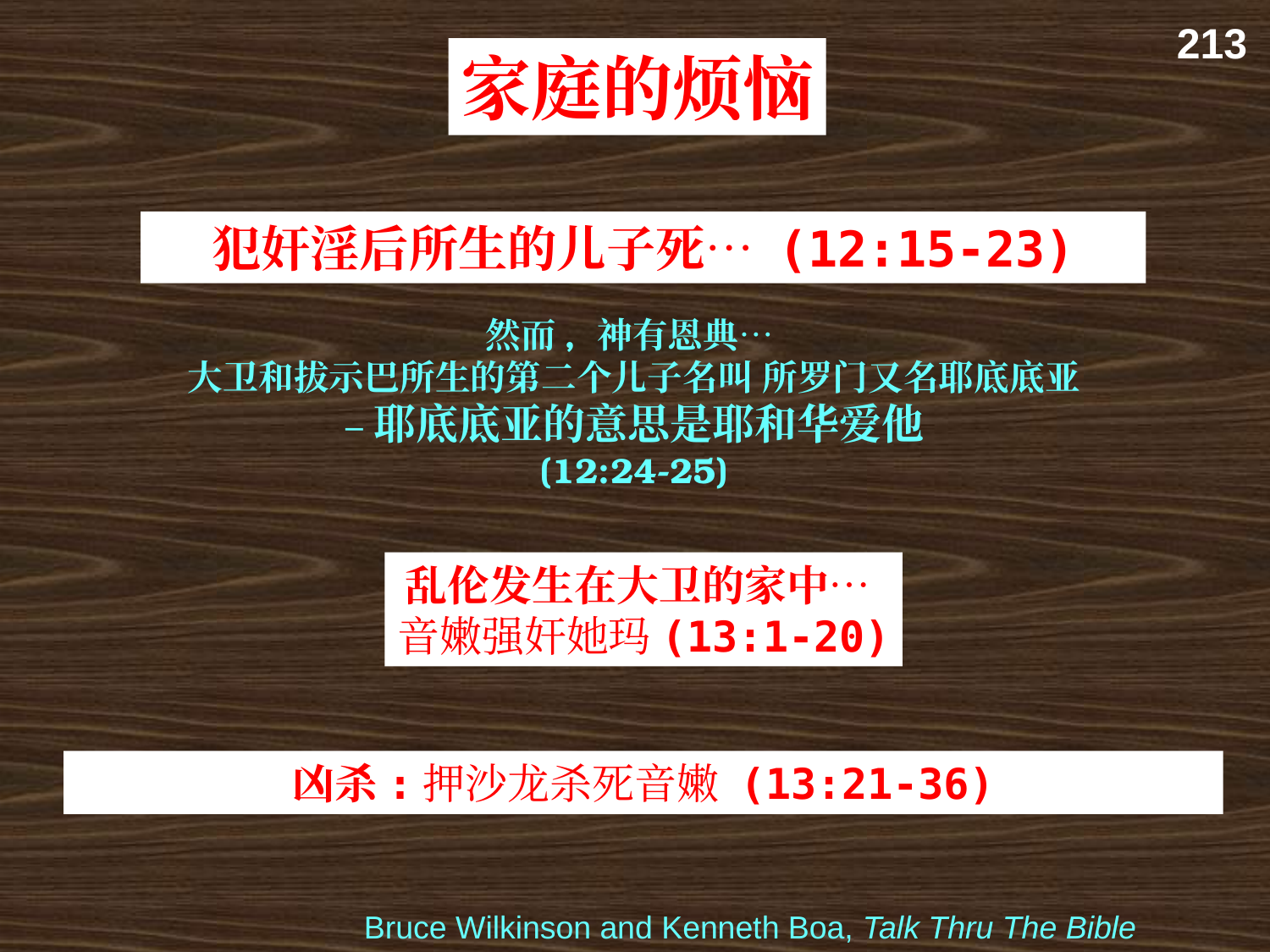

213
家庭的烦恼
犯奸淫后所生的儿子死… (12:15-23)
然而, 神有恩典…
大卫和拔示巴所生的第二个儿子名叫 所罗门又名耶底底亚
–耶底底亚的意思是耶和华爱他
(12:24-25)
乱伦发生在大卫的家中…
音嫩强奸她玛(13:1-20)
凶杀:押沙龙杀死音嫩 (13:21-36)
Bruce Wilkinson and Kenneth Boa, Talk Thru The Bible